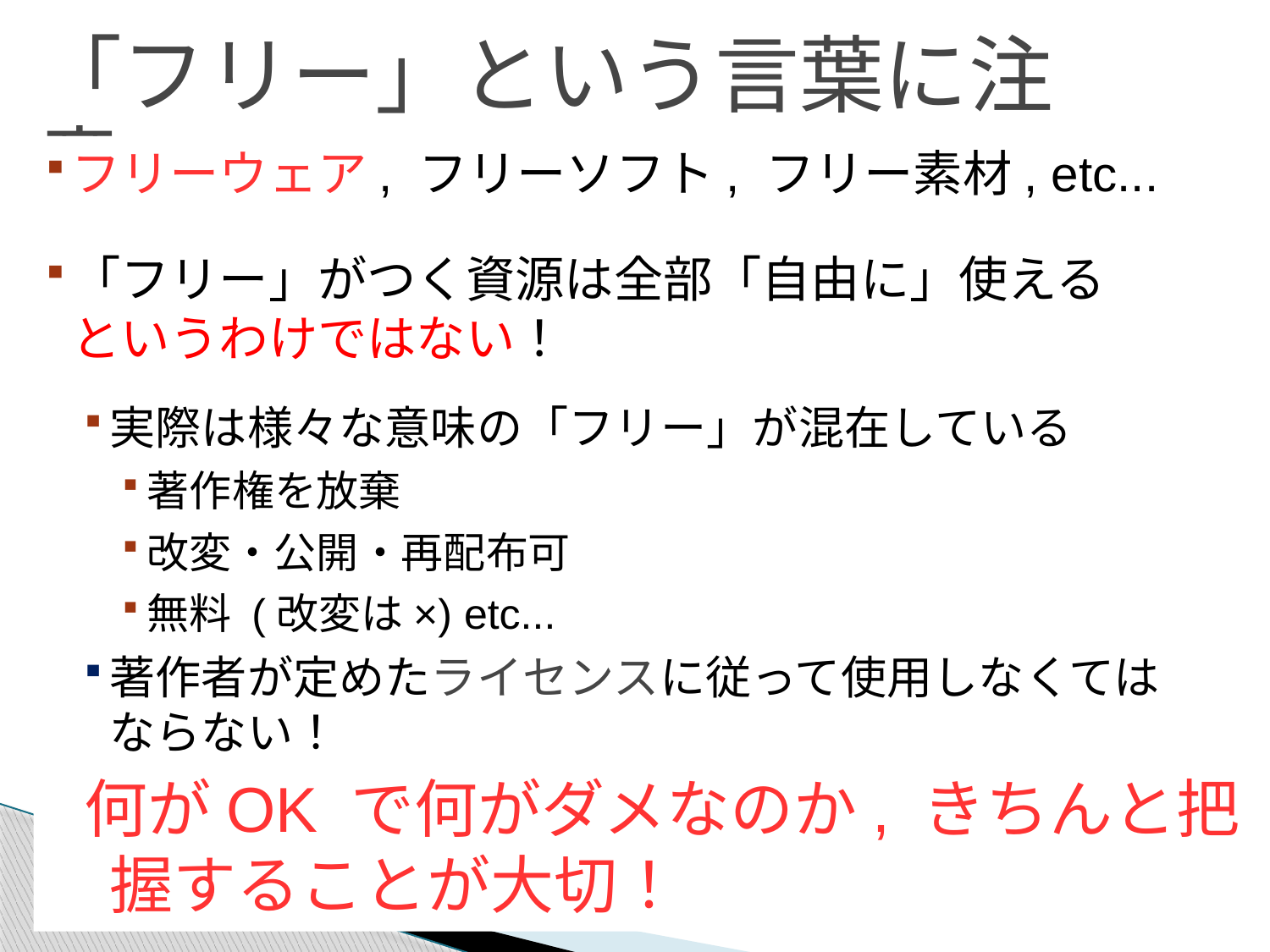

# 「フリー」という言葉に注意!
フリーウェア, フリーソフト, フリー素材, etc...
「フリー」がつく資源は全部「自由に」使える
というわけではない！
実際は様々な意味の「フリー」が混在している
著作権を放棄
改変・公開・再配布可
無料 (改変は×) etc...
著作者が定めたライセンスに従って使用しなくては
ならない！
何がOK で何がダメなのか, きちんと把握することが大切！

32